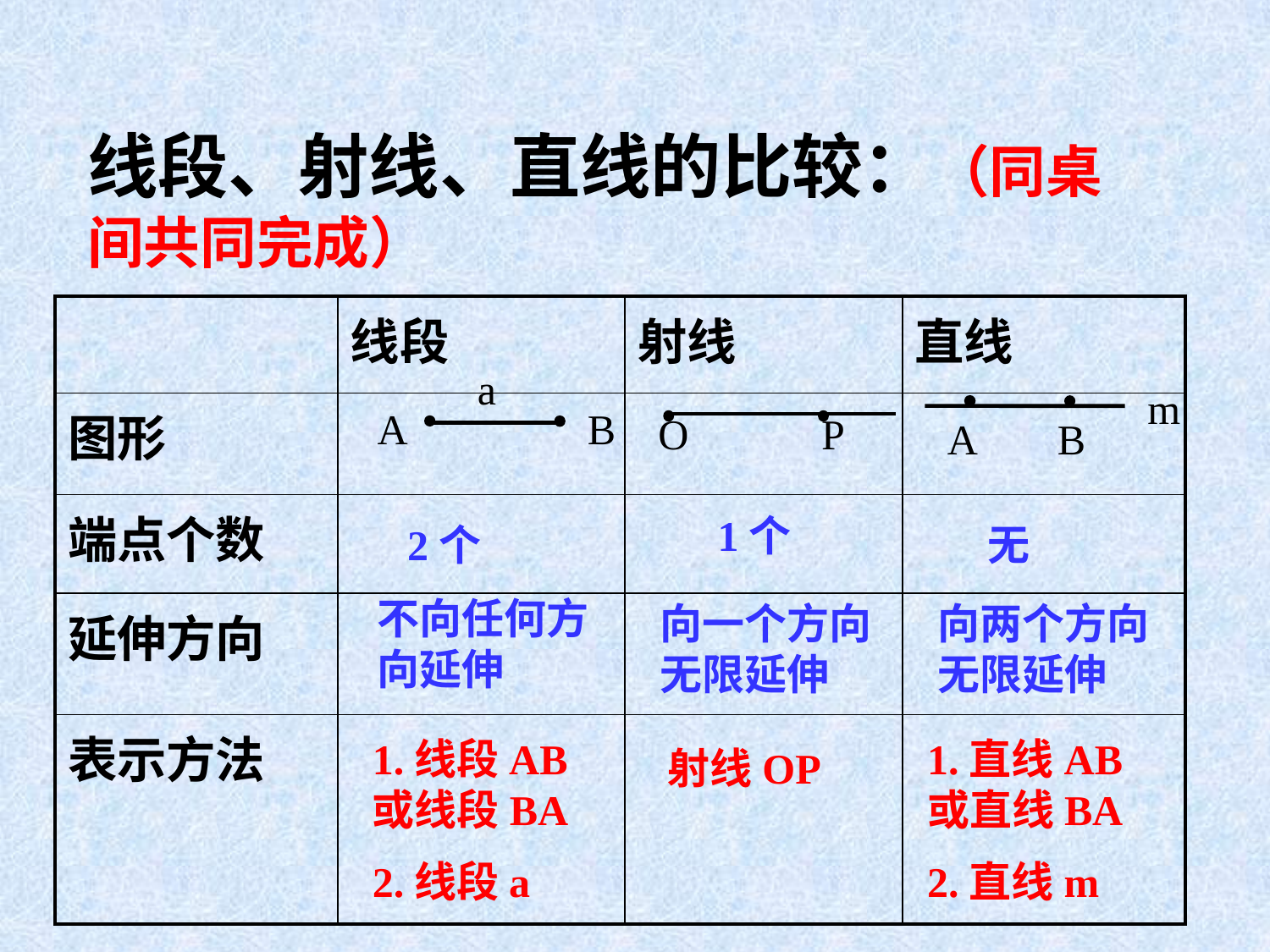

线段、射线、直线的比较：（同桌间共同完成）
|  | 线段 | 射线 | 直线 |
| --- | --- | --- | --- |
| 图形 |  |  |  |
| 端点个数 |  |  |  |
| 延伸方向 |  |  |  |
| 表示方法 |  |  |  |
a

A
B
m

A
B

O
P

1个
2个
无
不向任何方向延伸
向一个方向无限延伸
向两个方向无限延伸
1.线段AB或线段BA
2.线段a
1.直线AB或直线BA
2.直线m

射线OP